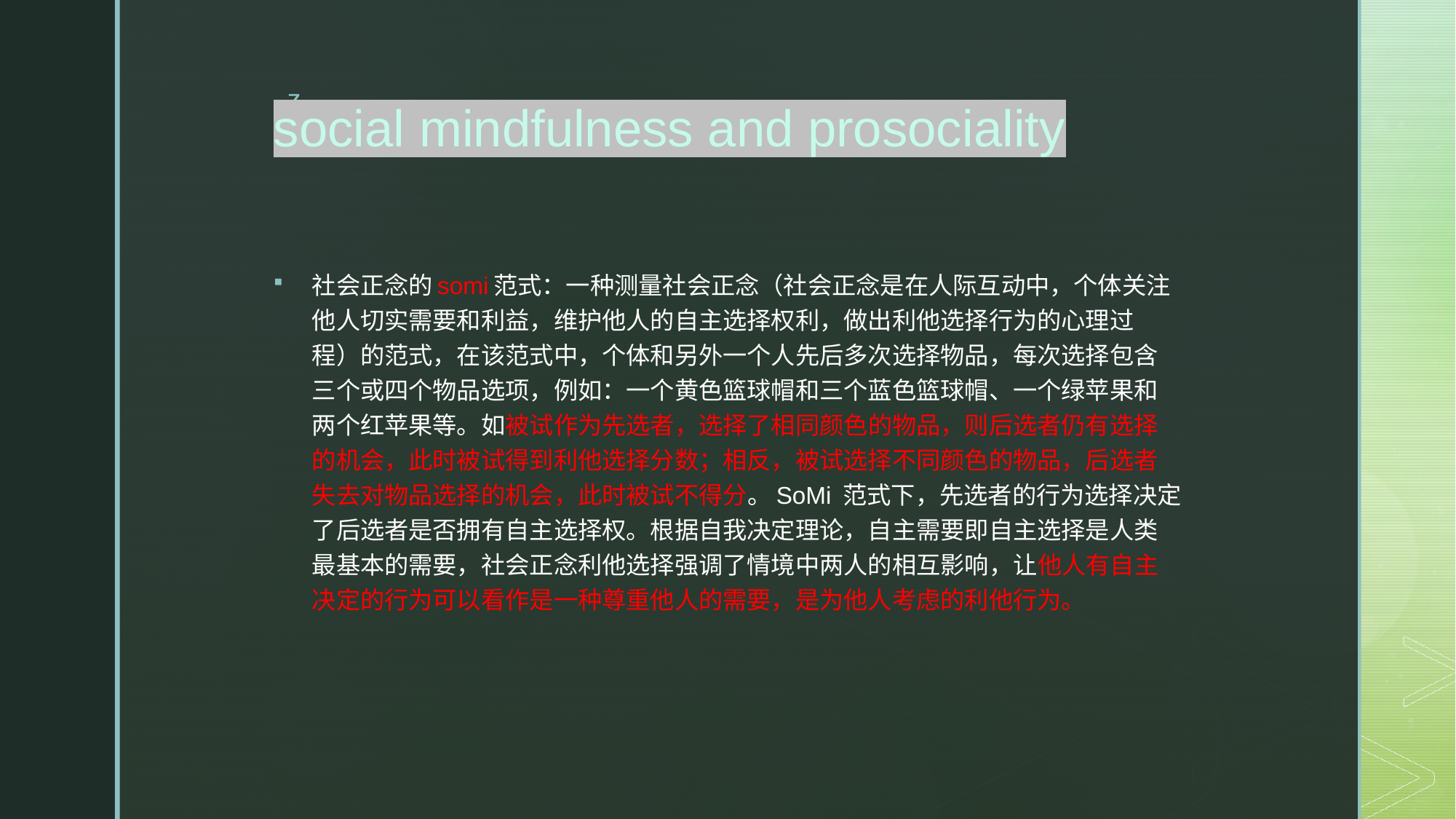

# social mindfulness and prosociality
社会正念的somi范式：一种测量社会正念（社会正念是在人际互动中，个体关注他人切实需要和利益，维护他人的自主选择权利，做出利他选择行为的心理过程）的范式，在该范式中，个体和另外一个人先后多次选择物品，每次选择包含三个或四个物品选项，例如：一个黄色篮球帽和三个蓝色篮球帽、一个绿苹果和两个红苹果等。如被试作为先选者，选择了相同颜色的物品，则后选者仍有选择的机会，此时被试得到利他选择分数；相反，被试选择不同颜色的物品，后选者失去对物品选择的机会，此时被试不得分。SoMi 范式下，先选者的行为选择决定了后选者是否拥有自主选择权。根据自我决定理论，自主需要即自主选择是人类最基本的需要，社会正念利他选择强调了情境中两人的相互影响，让他人有自主决定的行为可以看作是一种尊重他人的需要，是为他人考虑的利他行为。